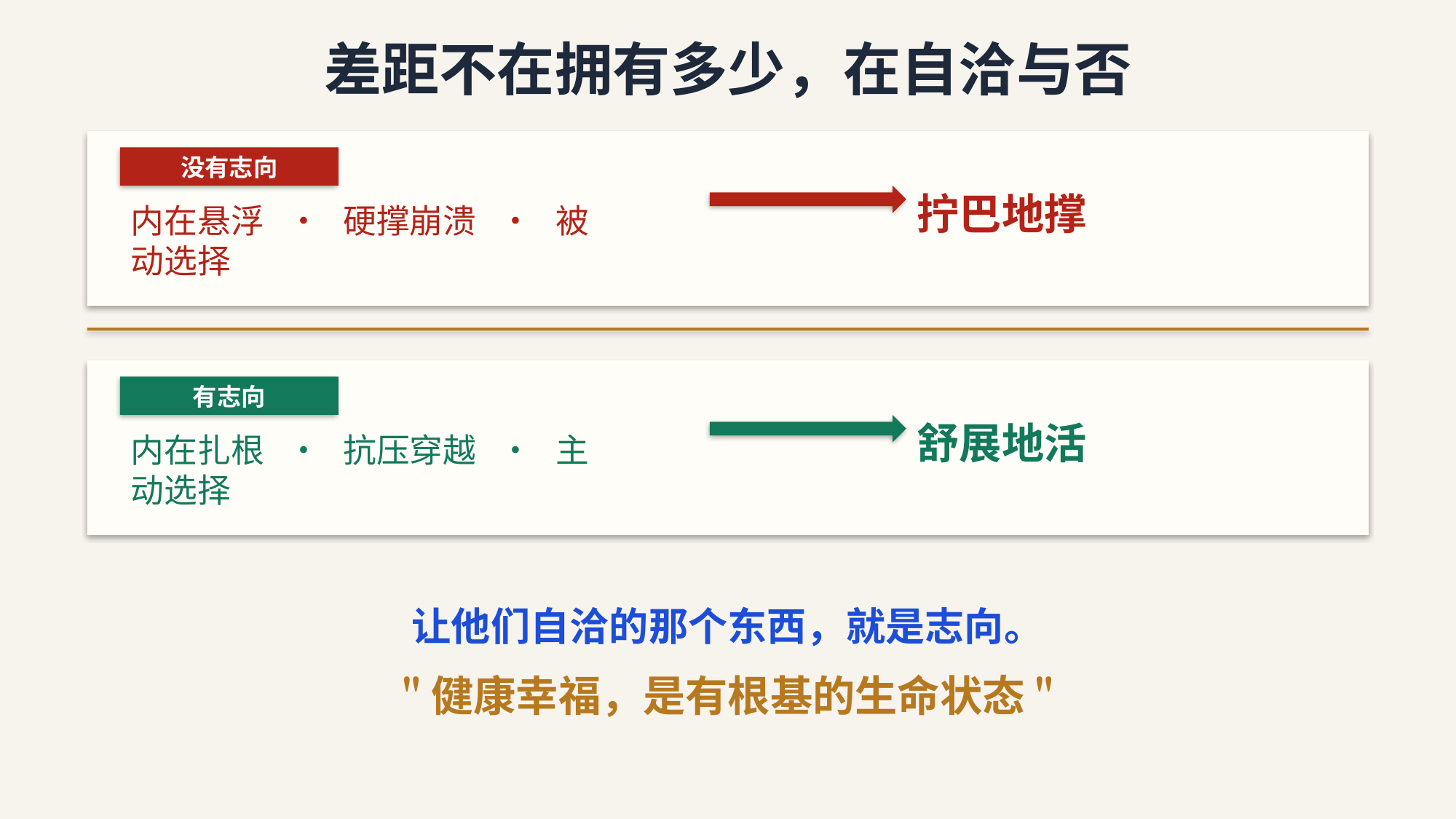

差距不在拥有多少，在自洽与否

没有志向

拧巴地撑
内在悬浮  ·  硬撑崩溃  ·  被动选择

有志向

舒展地活
内在扎根  ·  抗压穿越  ·  主动选择
让他们自洽的那个东西，就是志向。
"健康幸福，是有根基的生命状态"